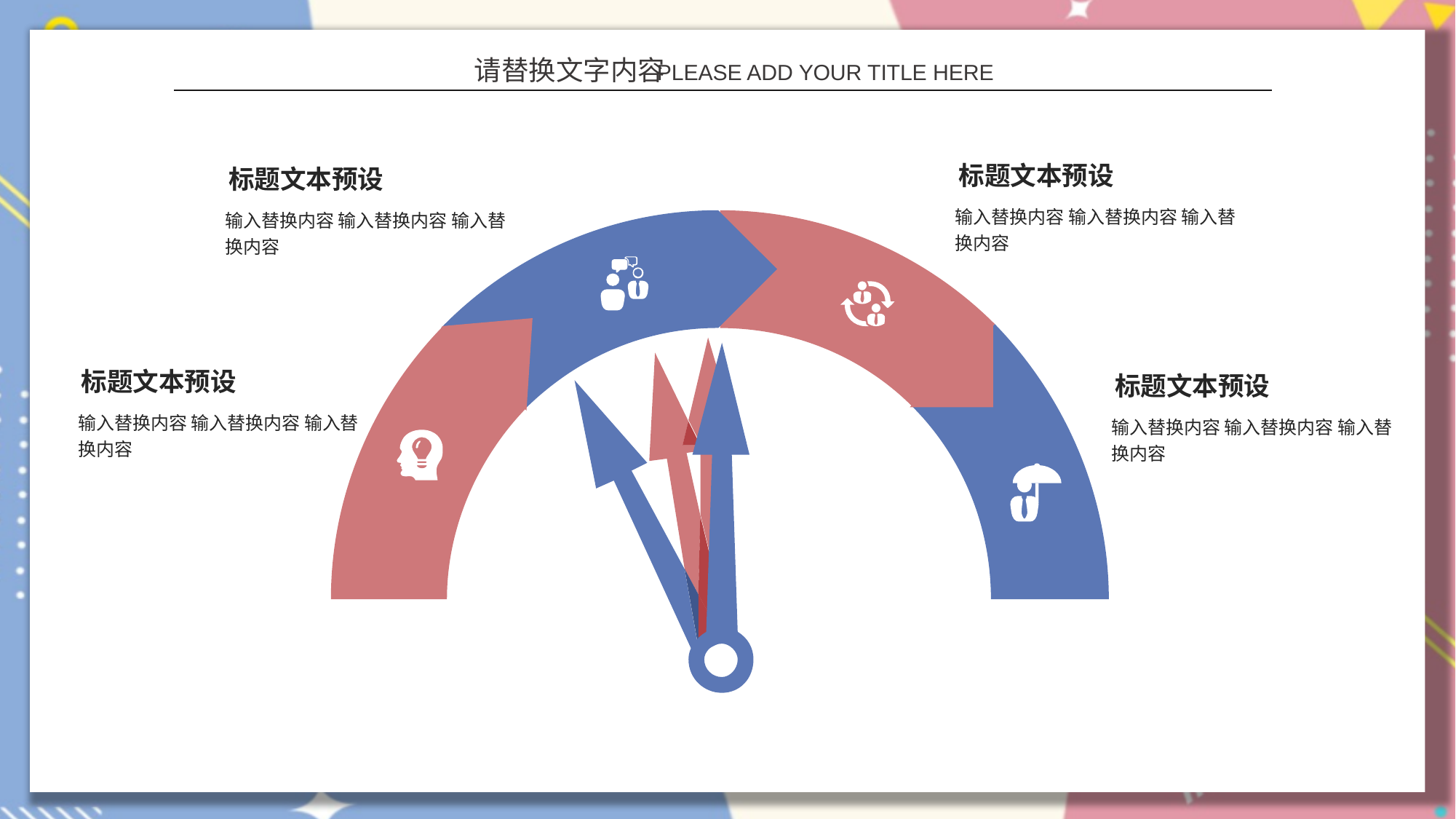

请替换文字内容
PLEASE ADD YOUR TITLE HERE
标题文本预设
标题文本预设
输入替换内容 输入替换内容 输入替换内容
输入替换内容 输入替换内容 输入替换内容

标题文本预设
标题文本预设
输入替换内容 输入替换内容 输入替换内容
输入替换内容 输入替换内容 输入替换内容